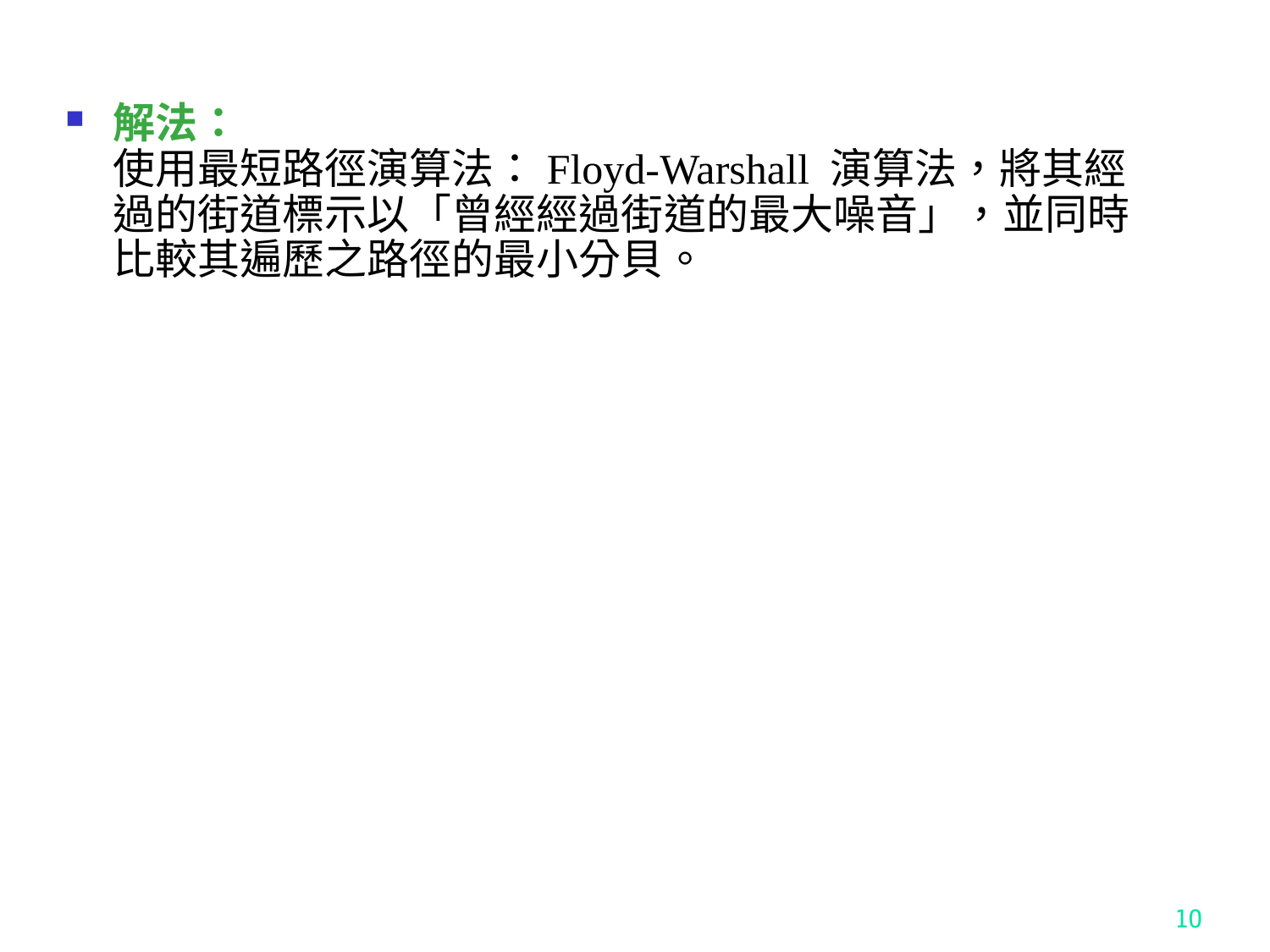

解法：
使用最短路徑演算法：Floyd-Warshall 演算法，將其經過的街道標示以「曾經經過街道的最大噪音」，並同時比較其遍歷之路徑的最小分貝。
10